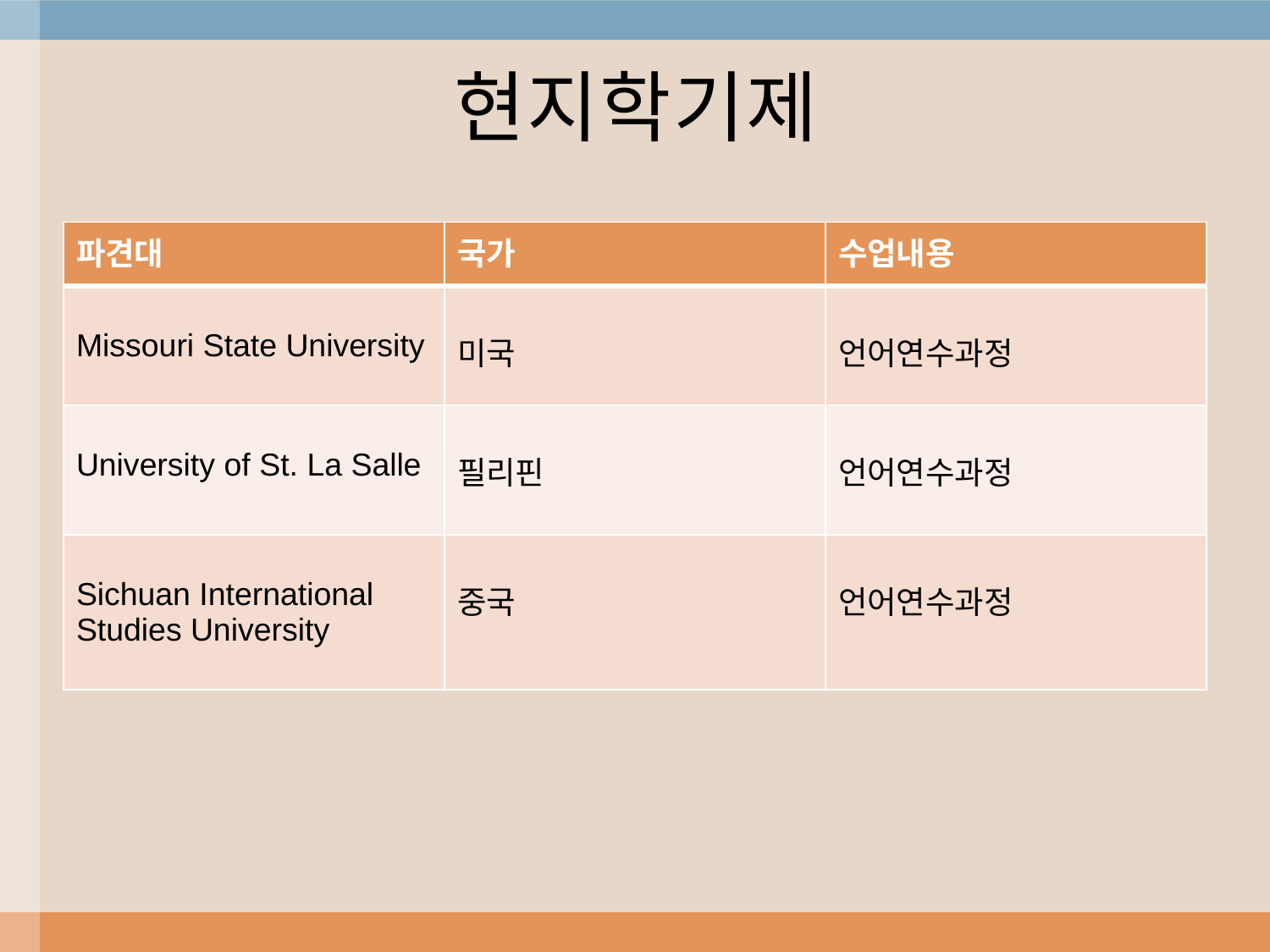

# 현지학기제
| 파견대 | 국가 | 수업내용 |
| --- | --- | --- |
| Missouri State University | 미국 | 언어연수과정 |
| University of St. La Salle | 필리핀 | 언어연수과정 |
| Sichuan International Studies University | 중국 | 언어연수과정 |